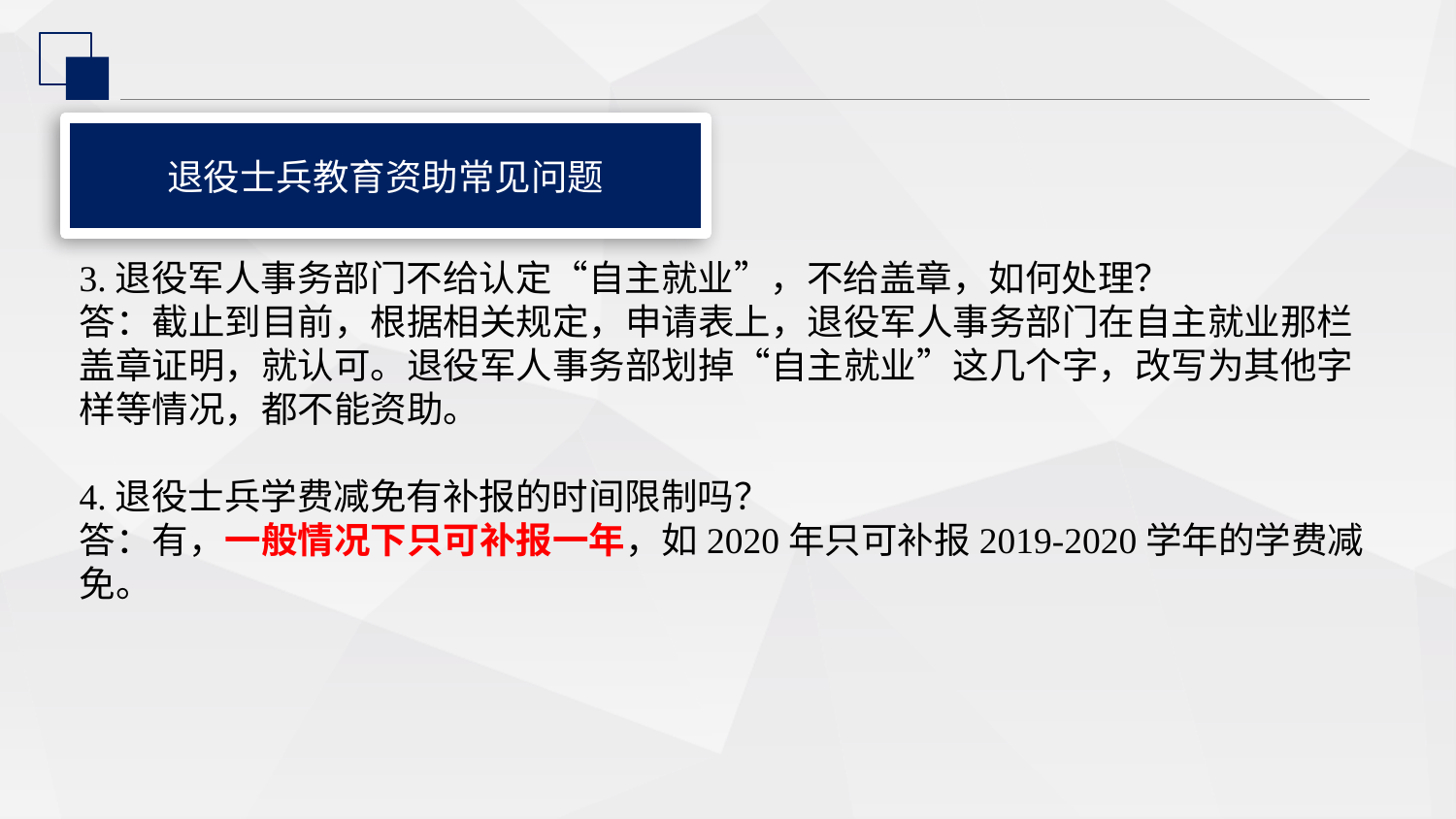

退役士兵教育资助常见问题
3.退役军人事务部门不给认定“自主就业”，不给盖章，如何处理？
答：截止到目前，根据相关规定，申请表上，退役军人事务部门在自主就业那栏盖章证明，就认可。退役军人事务部划掉“自主就业”这几个字，改写为其他字样等情况，都不能资助。

4.退役士兵学费减免有补报的时间限制吗？
答：有，一般情况下只可补报一年，如2020年只可补报2019-2020学年的学费减免。